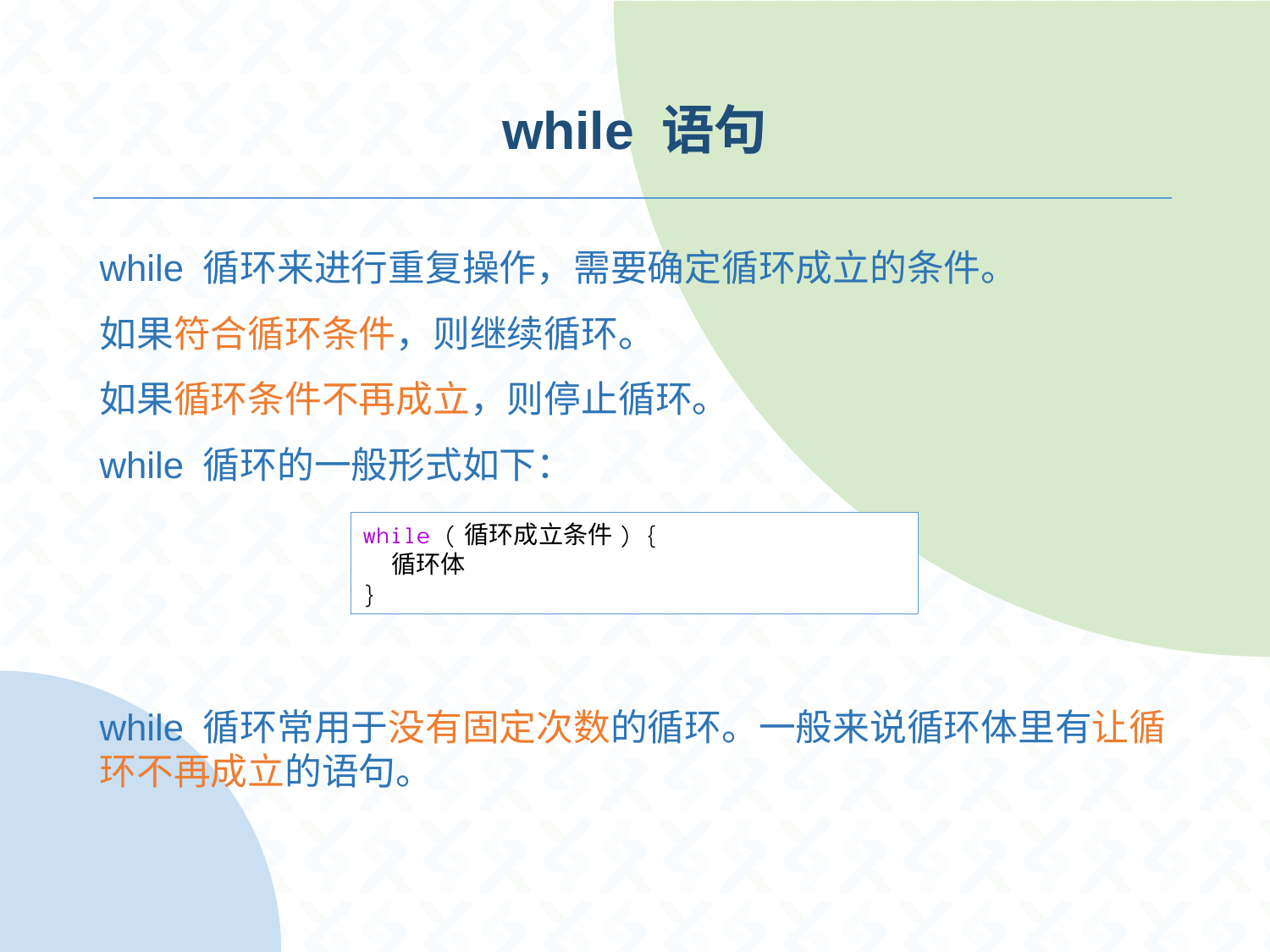

# while 语句
while 循环来进行重复操作，需要确定循环成立的条件。
如果符合循环条件，则继续循环。
如果循环条件不再成立，则停止循环。
while 循环的一般形式如下：

while 循环常用于没有固定次数的循环。一般来说循环体里有让循环不再成立的语句。

while (循环成立条件) {
    循环体
}